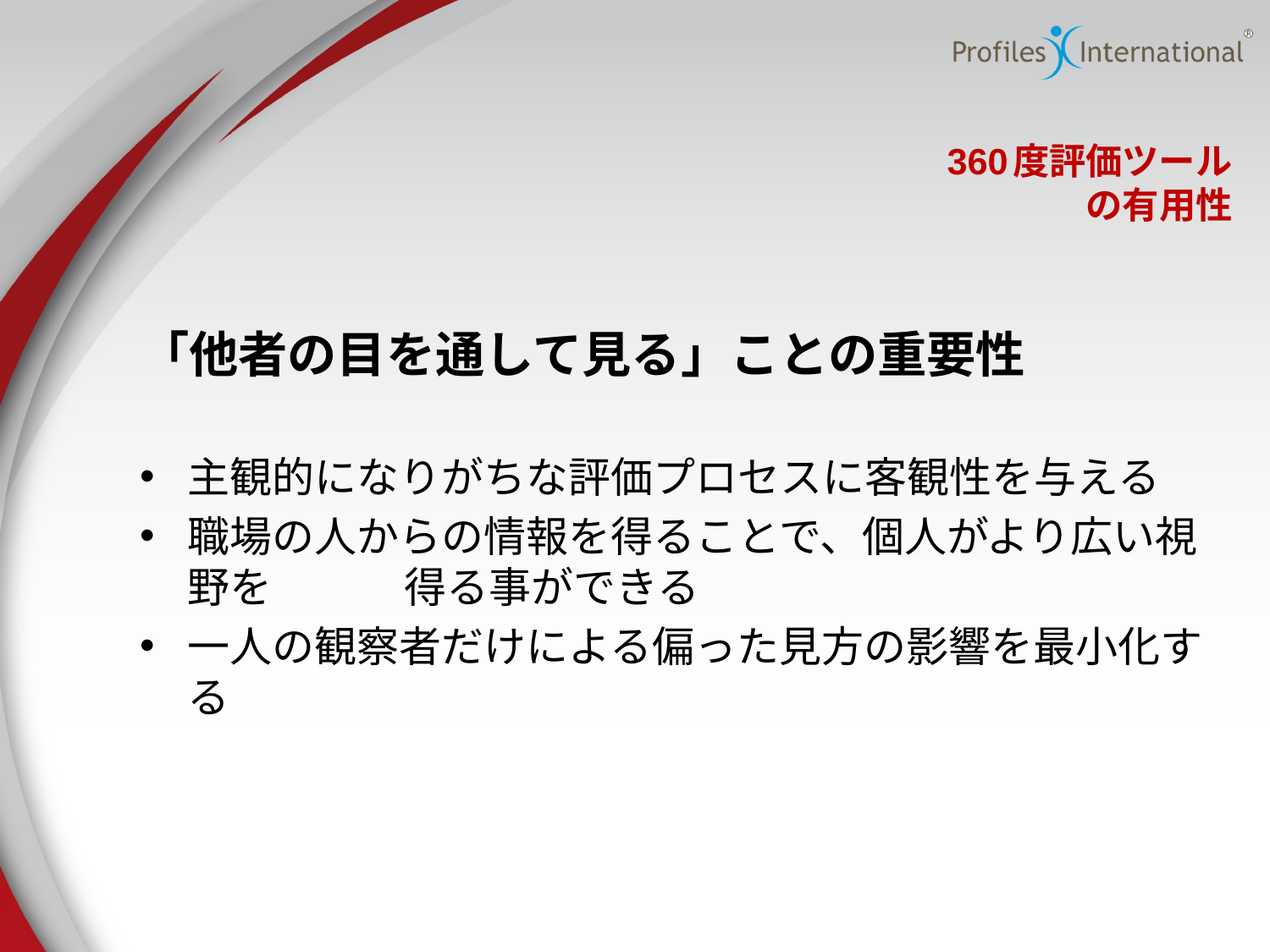

# 360度評価ツール の有用性
「他者の目を通して見る」ことの重要性

主観的になりがちな評価プロセスに客観性を与える
職場の人からの情報を得ることで、個人がより広い視野を     　　得る事ができる
一人の観察者だけによる偏った見方の影響を最小化する